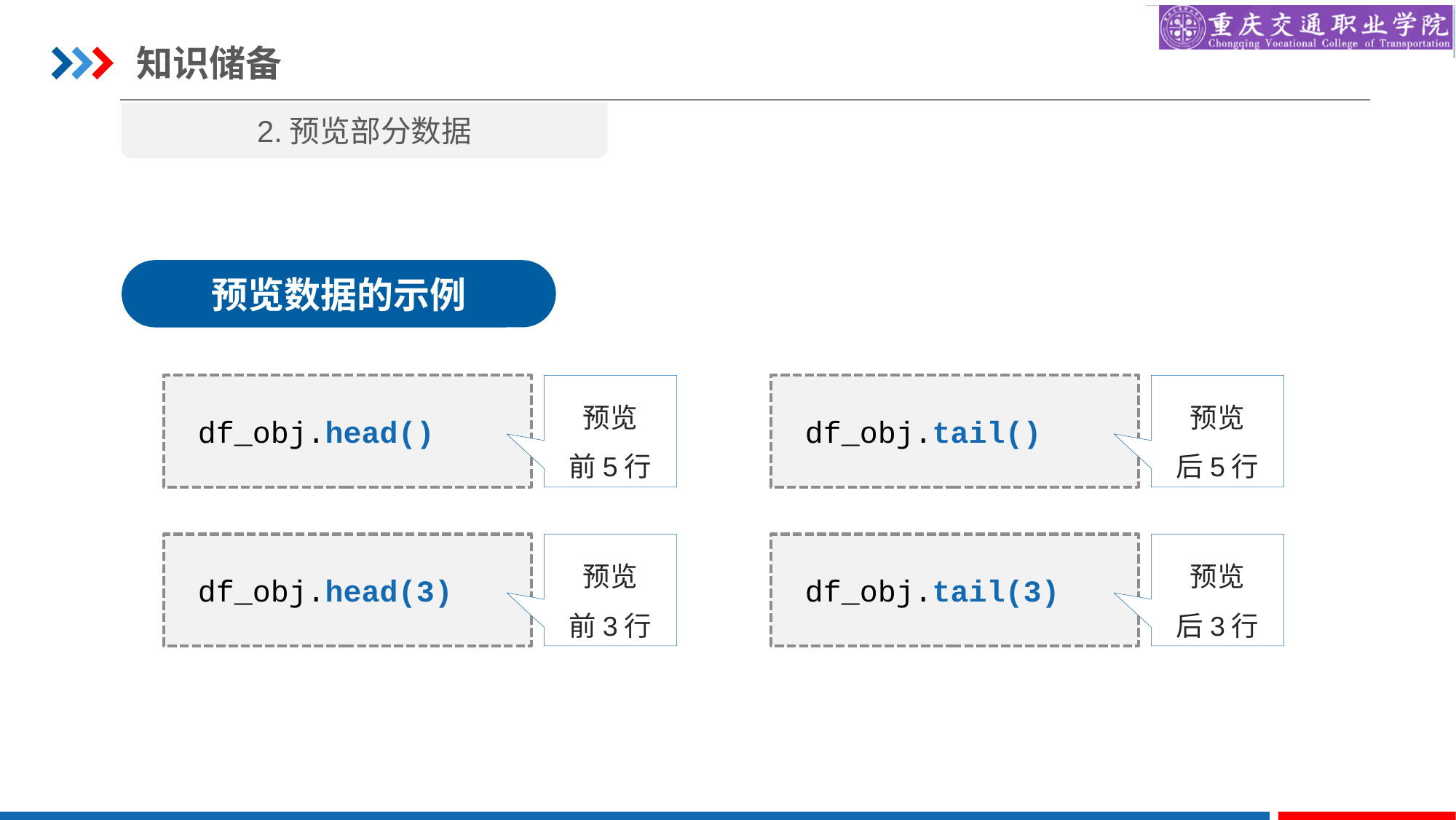

知识储备

2.预览部分数据
预览数据的示例

预览
前5行
预览
后5行
df_obj.head()
df_obj.tail()

预览
前3行
预览
后3行
df_obj.head(3)
df_obj.tail(3)